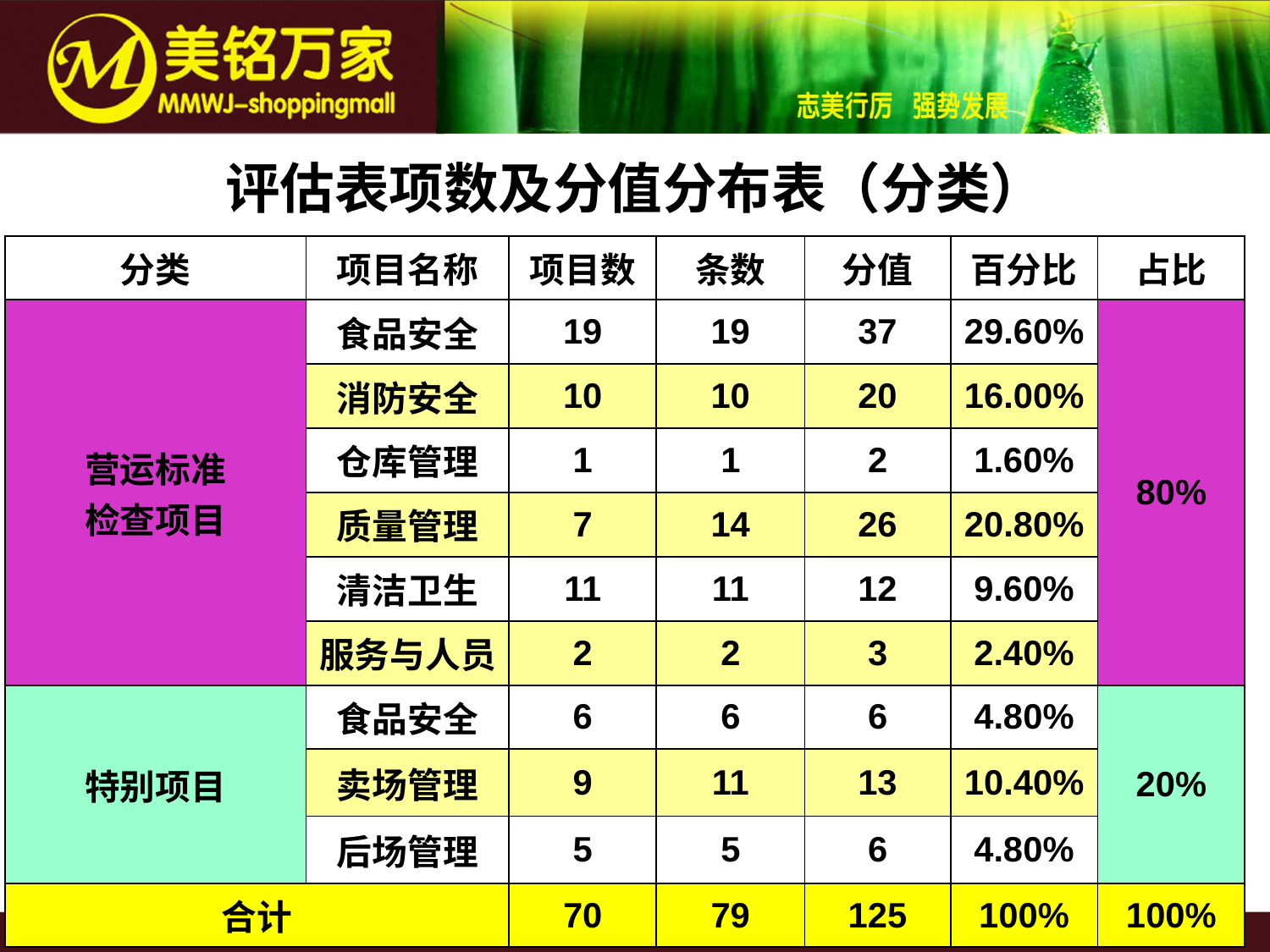

# 评估表项数及分值分布表（分类）
| 分类 | 项目名称 | 项目数 | 条数 | 分值 | 百分比 | 占比 |
| --- | --- | --- | --- | --- | --- | --- |
| 营运标准 检查项目 | 食品安全 | 19 | 19 | 37 | 29.60% | 80% |
|  | 消防安全 | 10 | 10 | 20 | 16.00% |  |
|  | 仓库管理 | 1 | 1 | 2 | 1.60% |  |
|  | 质量管理 | 7 | 14 | 26 | 20.80% |  |
|  | 清洁卫生 | 11 | 11 | 12 | 9.60% |  |
|  | 服务与人员 | 2 | 2 | 3 | 2.40% |  |
| 特别项目 | 食品安全 | 6 | 6 | 6 | 4.80% | 20% |
|  | 卖场管理 | 9 | 11 | 13 | 10.40% |  |
|  | 后场管理 | 5 | 5 | 6 | 4.80% |  |
| 合计 |  | 70 | 79 | 125 | 100% | 100% |